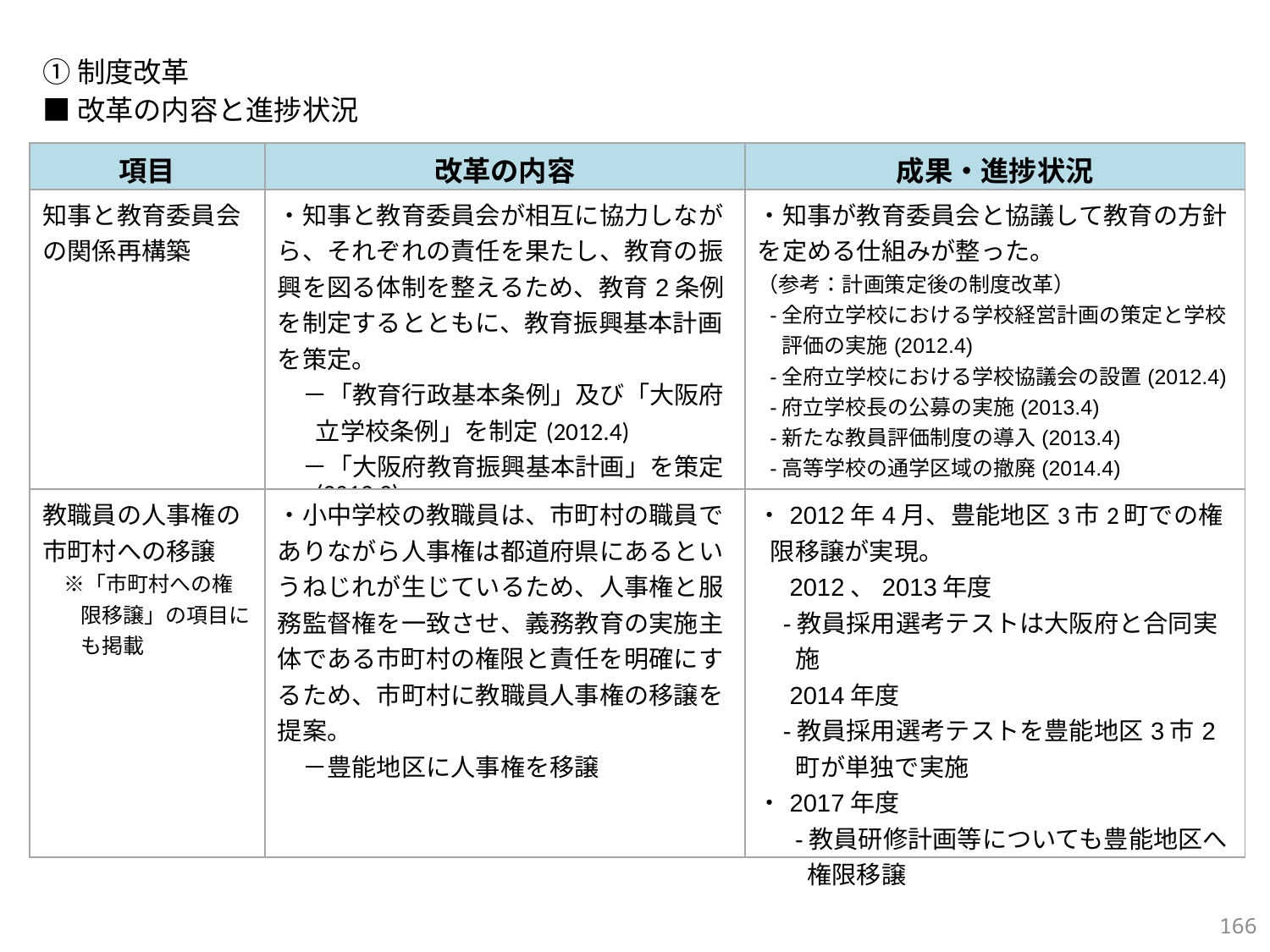

①制度改革
■改革の内容と進捗状況
| 項目 | 改革の内容 | 成果・進捗状況 |
| --- | --- | --- |
| 知事と教育委員会の関係再構築 | ・知事と教育委員会が相互に協力しながら、それぞれの責任を果たし、教育の振興を図る体制を整えるため、教育2条例を制定するとともに、教育振興基本計画を策定。 －「教育行政基本条例」及び「大阪府立学校条例」を制定(2012.4) －「大阪府教育振興基本計画」を策定 (2013.3) | ・知事が教育委員会と協議して教育の方針を定める仕組みが整った。 （参考：計画策定後の制度改革） -全府立学校における学校経営計画の策定と学校評価の実施(2012.4) -全府立学校における学校協議会の設置(2012.4) -府立学校長の公募の実施(2013.4) -新たな教員評価制度の導入(2013.4) -高等学校の通学区域の撤廃(2014.4) -教育庁の創設(2016.4) -中高一貫校の設置(2017.4) |
| 教職員の人事権の市町村への移譲 　※「市町村への権限移譲」の項目にも掲載 | ・小中学校の教職員は、市町村の職員でありながら人事権は都道府県にあるというねじれが生じているため、人事権と服務監督権を一致させ、義務教育の実施主体である市町村の権限と責任を明確にするため、市町村に教職員人事権の移譲を提案。 　－豊能地区に人事権を移譲 | ・2012年4月、豊能地区3市2町での権限移譲が実現。 　2012、2013年度 -教員採用選考テストは大阪府と合同実施 　2014年度 -教員採用選考テストを豊能地区3市2 町が単独で実施 ・2017年度 　 -教員研修計画等についても豊能地区へ 　　権限移譲 |
166